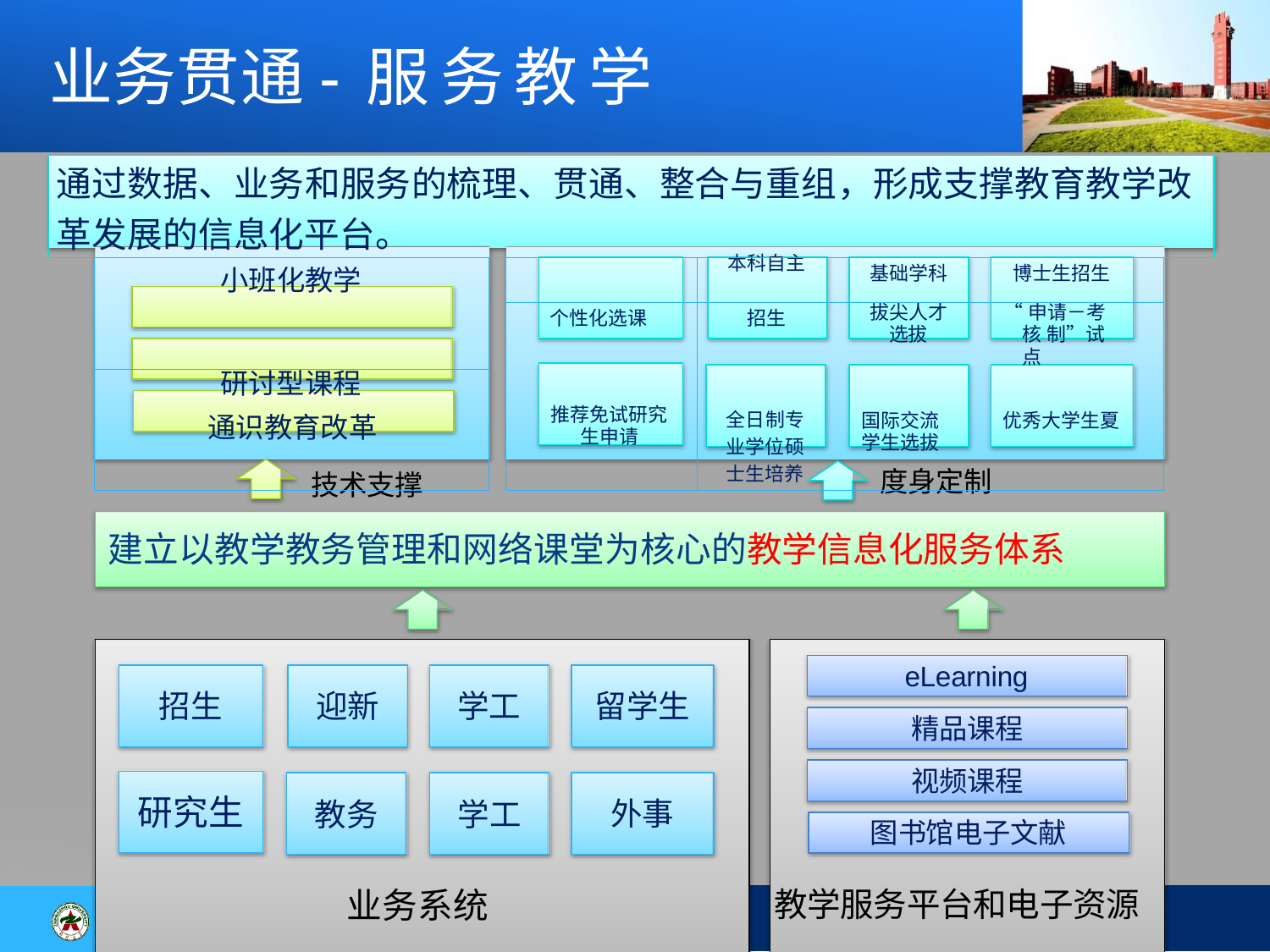

# 业务贯通-服务教学

| 通过数据、业务和服务的梳理、贯通、整合与重组，形成支撑教育教学改 革发展的信息化平台。 |  |  |  |  |  |  |  |
| --- | --- | --- | --- | --- | --- | --- | --- |
|  | 小班化教学 |  |  | 本科自主 | 基础学科 | 博士生招生 |  |
|  |  |  | 个性化选课 | 招生 | 拔尖人才 选拔 | “申请－考核 制”试点 |  |
|  | 研讨型课程 |  |  |  |  |  |  |
|  | 通识教育改革 |  | 推荐免试研究 生申请 | 全日制专 业学位硕 士生培养 | 国际交流 学生选拔 | 优秀大学生夏 |  |

度身定制
技术支撑

建立以教学教务管理和网络课堂为核心的教学信息化服务体系

eLearning

招生
迎新
学工
留学生

精品课程

视频课程

研究生
教务	学工

业务系统
外事

图书馆电子文献
教学服务平台和电子资源